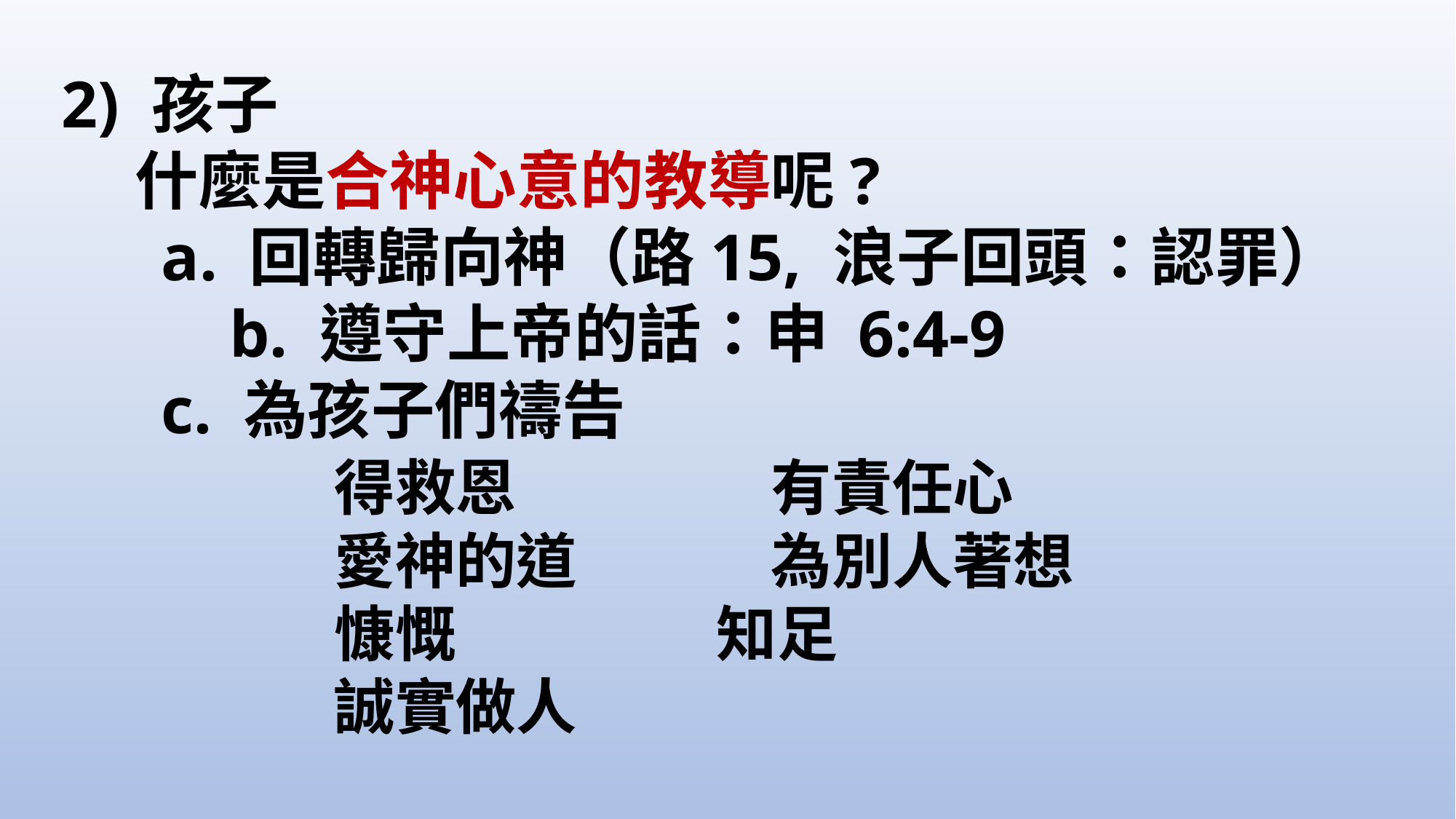

2) 孩子
    什麼是合神心意的教導呢?
      a. 回轉歸向神（路15, 浪子回頭：認罪）			   b. 遵守上帝的話：申 6:4-9
      c. 為孩子們禱告
					得救恩					有責任心
					愛神的道				為別人著想
					慷慨              		知足
					誠實做人